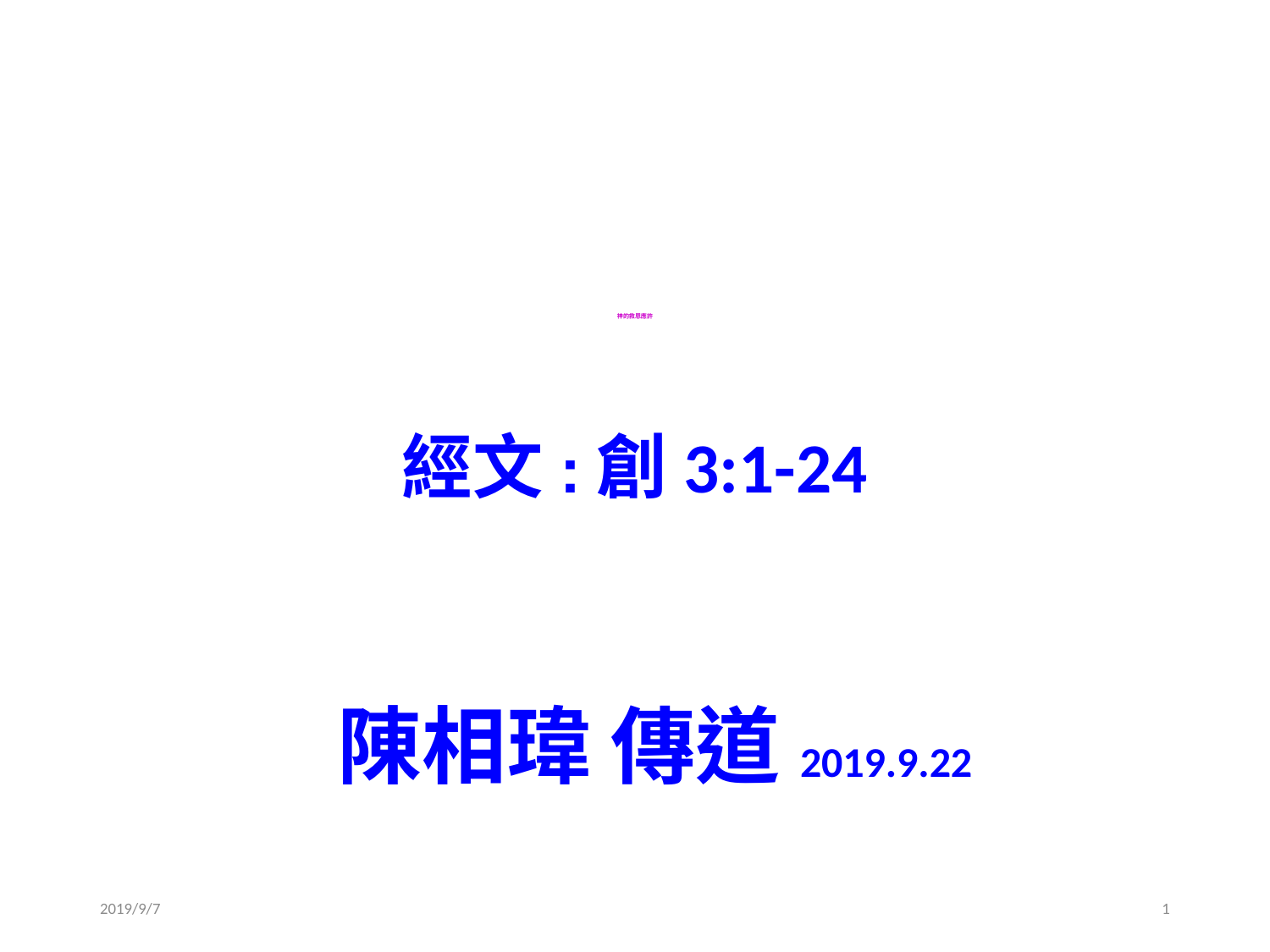

# 神的救恩應許
經文:創3:1-24
 陳相瑋 傳道2019.9.22
2019/9/7
1